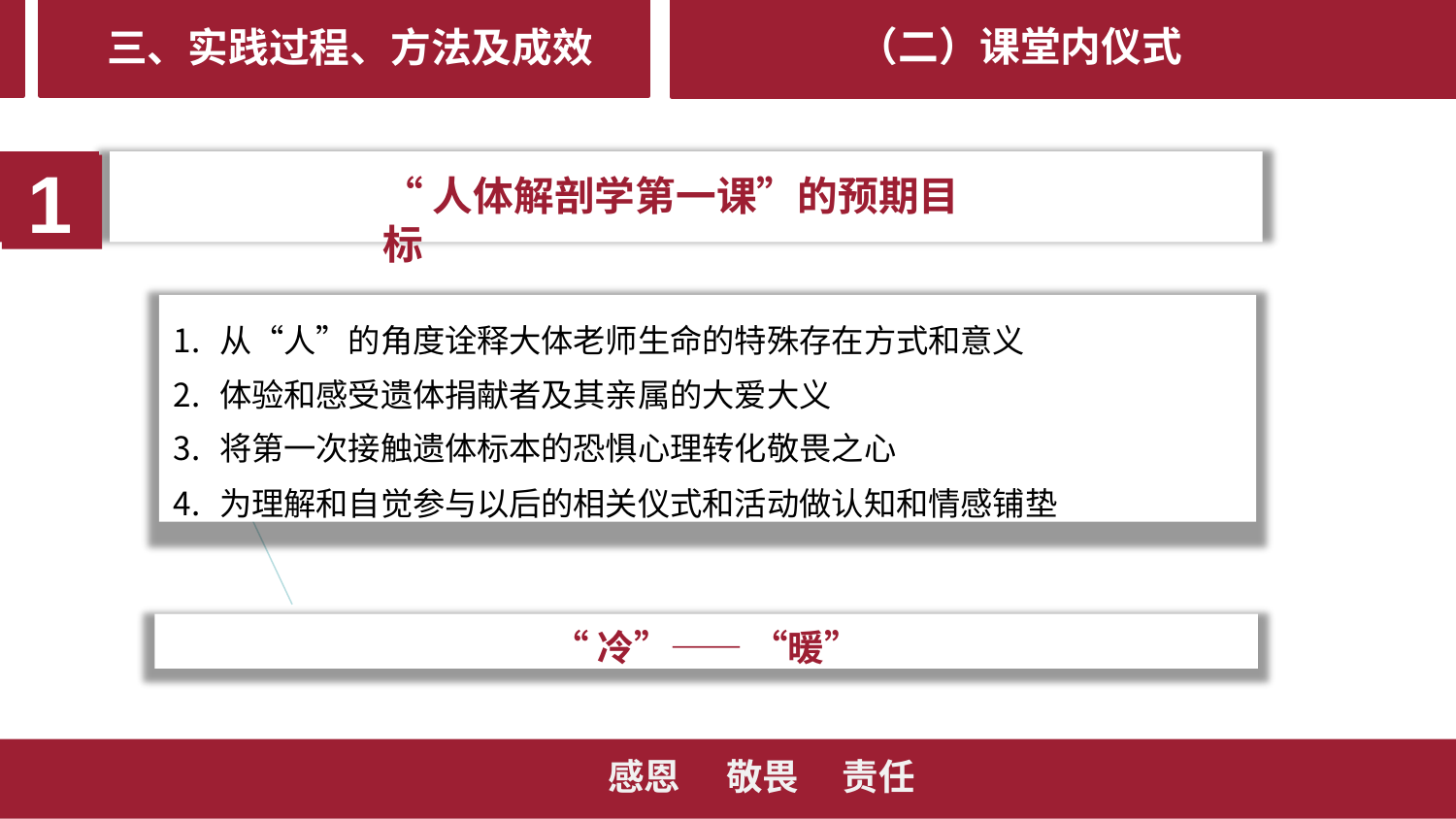

# （二）课堂内仪式
三、实践过程、方法及成效

1

“人体解剖学第一课”的预期目标

从“人”的角度诠释大体老师生命的特殊存在方式和意义
体验和感受遗体捐献者及其亲属的大爱大义
将第一次接触遗体标本的恐惧心理转化敬畏之心
为理解和自觉参与以后的相关仪式和活动做认知和情感铺垫

“冷”—— “暖”

感恩	敬畏	责任